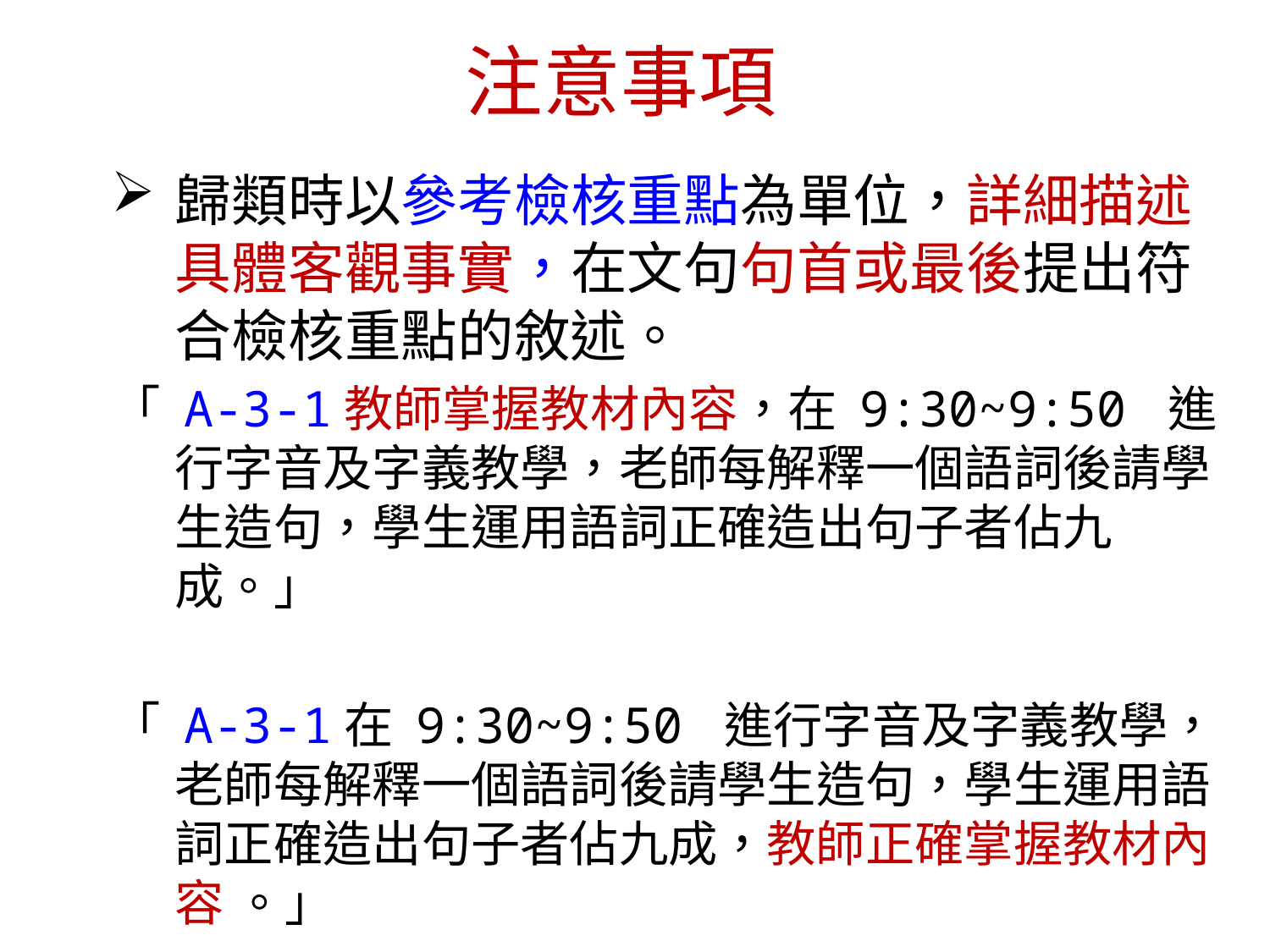

注意事項
歸類時以參考檢核重點為單位，詳細描述具體客觀事實，在文句句首或最後提出符合檢核重點的敘述。
「 A-3-1教師掌握教材內容，在 9:30~9:50 進行字音及字義教學，老師每解釋一個語詞後請學生造句，學生運用語詞正確造出句子者佔九成。」

「 A-3-1在 9:30~9:50 進行字音及字義教學，老師每解釋一個語詞後請學生造句，學生運用語詞正確造出句子者佔九成，教師正確掌握教材內容 。」